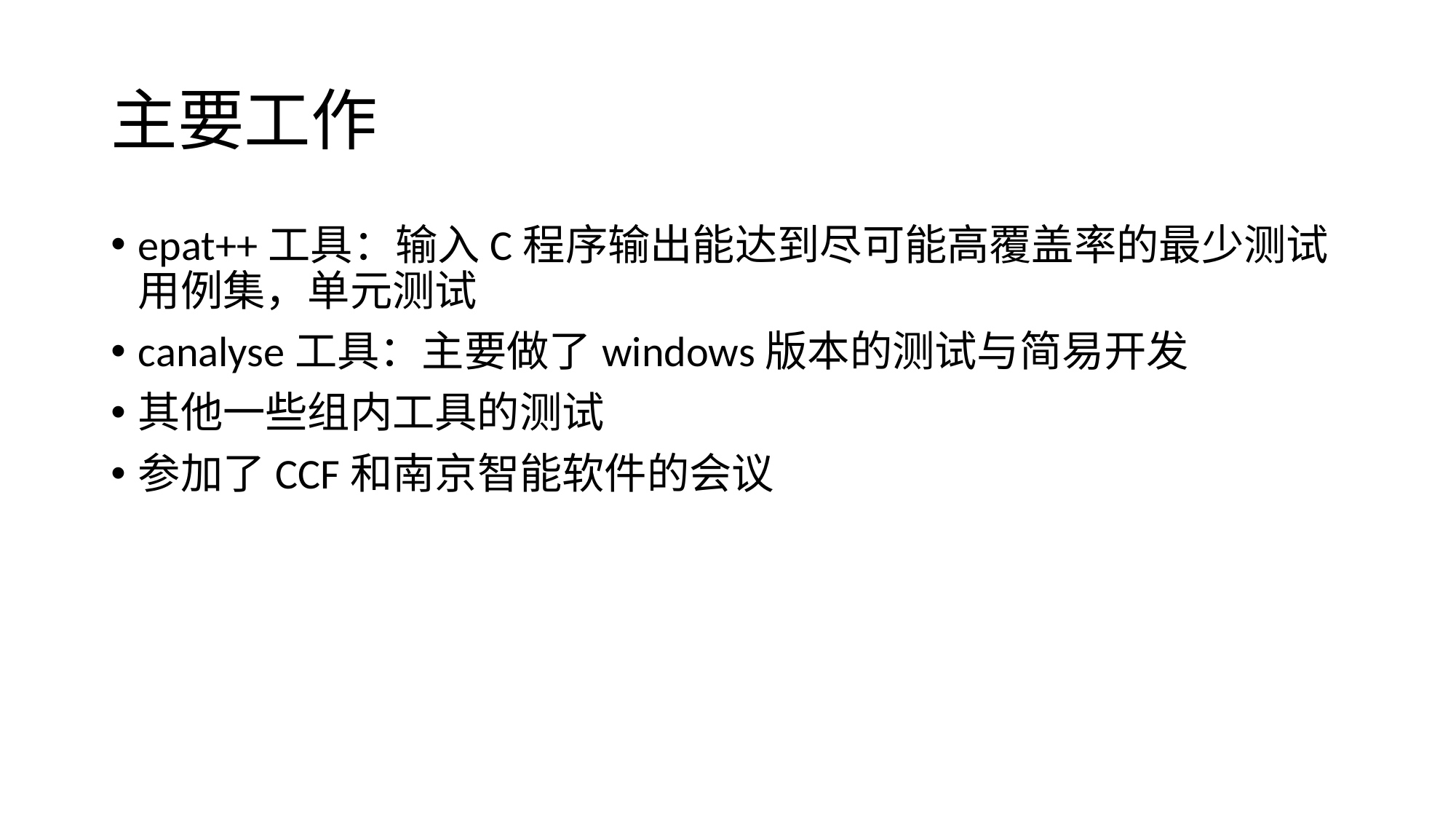

# 主要工作
epat++工具：输入C程序输出能达到尽可能高覆盖率的最少测试用例集，单元测试
canalyse工具：主要做了windows版本的测试与简易开发
其他一些组内工具的测试
参加了CCF和南京智能软件的会议